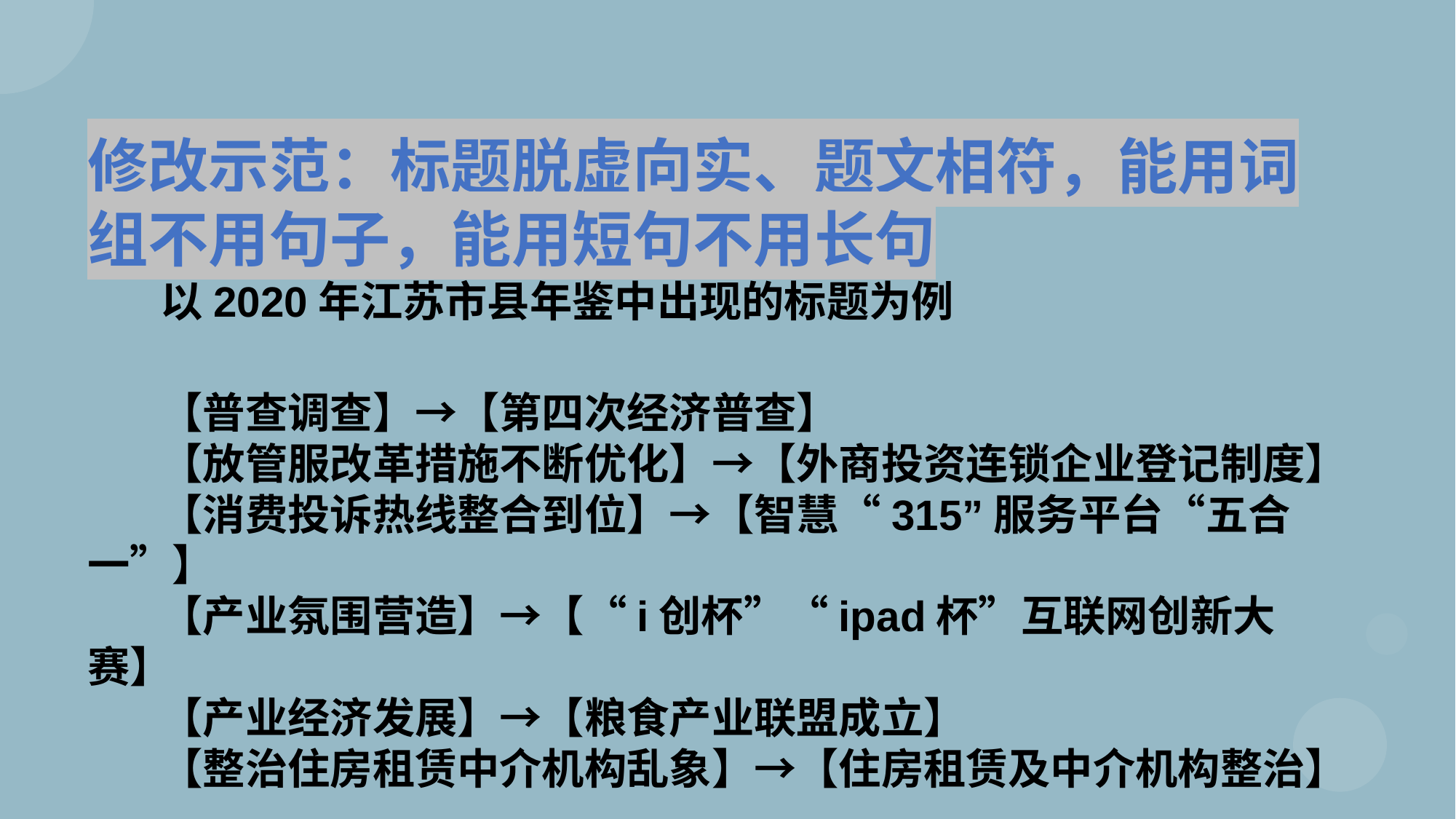

修改示范：标题脱虚向实、题文相符，能用词组不用句子，能用短句不用长句
以2020年江苏市县年鉴中出现的标题为例

【普查调查】→【第四次经济普查】
【放管服改革措施不断优化】→【外商投资连锁企业登记制度】
【消费投诉热线整合到位】→【智慧“315”服务平台“五合一”】
【产业氛围营造】→【“i创杯”“ipad杯”互联网创新大赛】
【产业经济发展】→【粮食产业联盟成立】
【整治住房租赁中介机构乱象】→【住房租赁及中介机构整治】